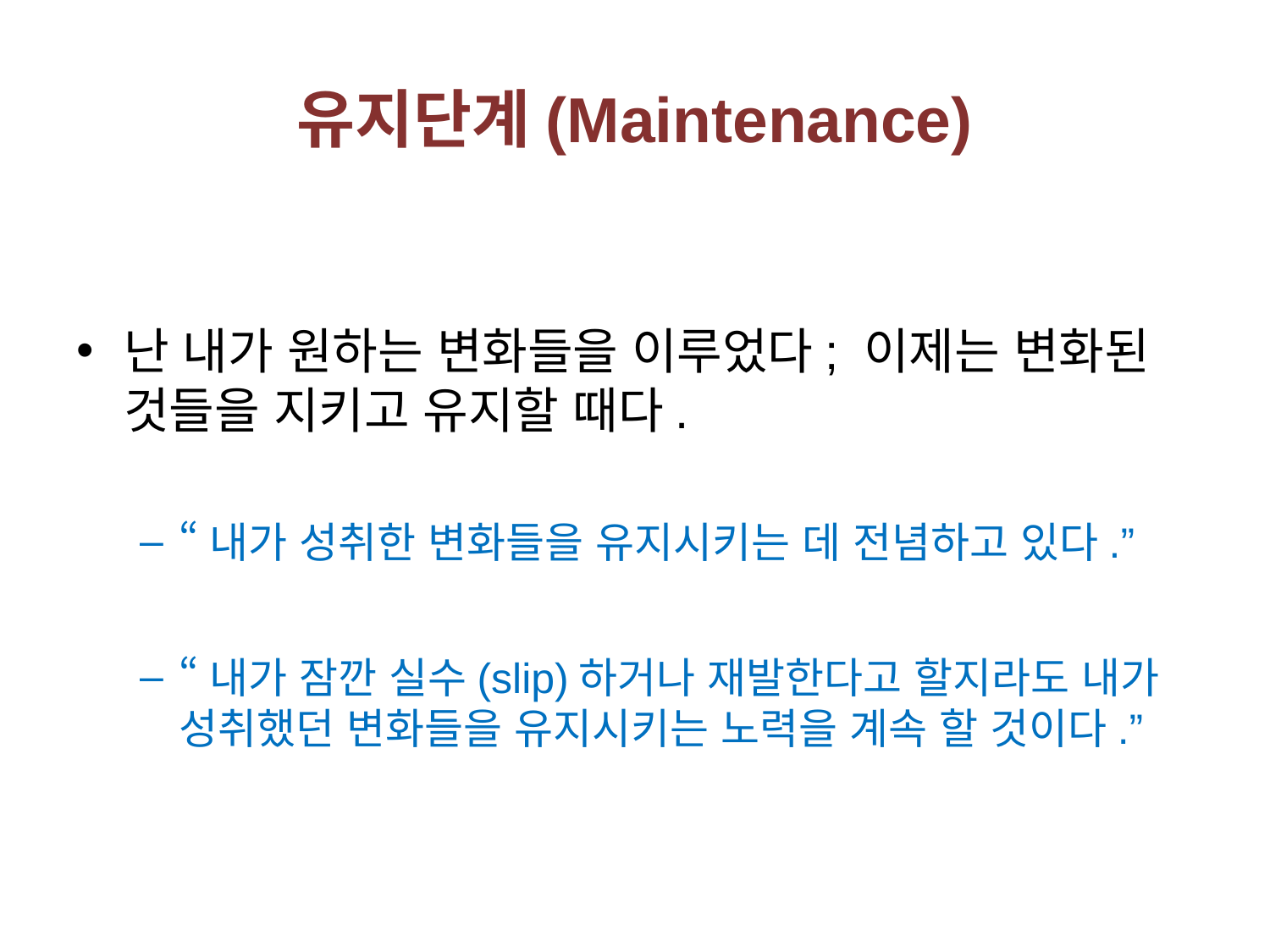

# 유지단계(Maintenance)
난 내가 원하는 변화들을 이루었다; 이제는 변화된 것들을 지키고 유지할 때다.

“내가 성취한 변화들을 유지시키는 데 전념하고 있다.”

“내가 잠깐 실수(slip)하거나 재발한다고 할지라도 내가 성취했던 변화들을 유지시키는 노력을 계속 할 것이다.”